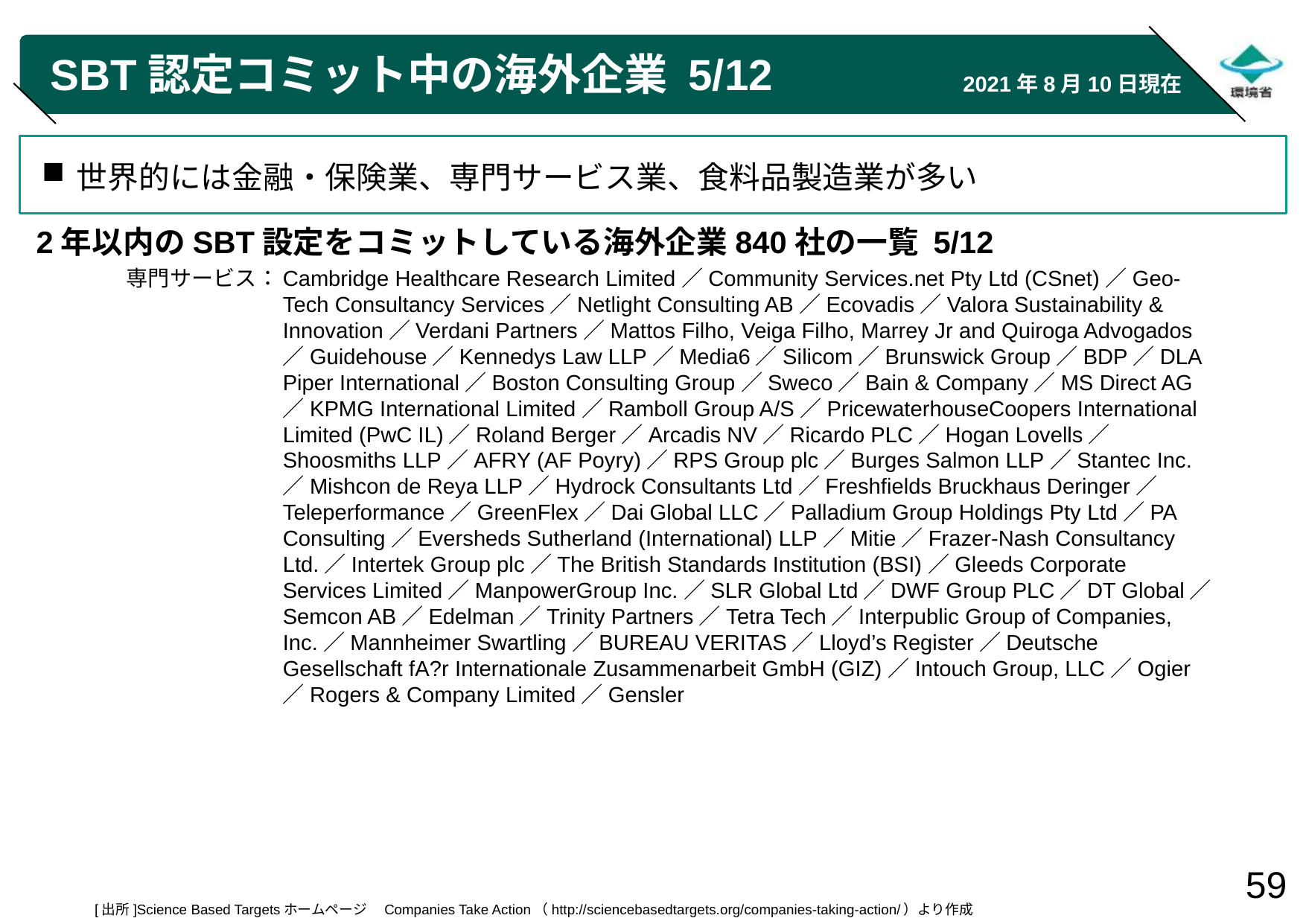

# SBT認定コミット中の海外企業 5/12
2021年8月10日現在
世界的には金融・保険業、専門サービス業、食料品製造業が多い
2年以内のSBT設定をコミットしている海外企業840社の一覧 5/12
専門サービス：

Cambridge Healthcare Research Limited／Community Services.net Pty Ltd (CSnet)／Geo-Tech Consultancy Services／Netlight Consulting AB／Ecovadis／Valora Sustainability & Innovation／Verdani Partners／Mattos Filho, Veiga Filho, Marrey Jr and Quiroga Advogados／Guidehouse／Kennedys Law LLP／Media6／Silicom／Brunswick Group／BDP／DLA Piper International／Boston Consulting Group／Sweco／Bain & Company／MS Direct AG／KPMG International Limited／Ramboll Group A/S／PricewaterhouseCoopers International Limited (PwC IL)／Roland Berger／Arcadis NV／Ricardo PLC／Hogan Lovells／Shoosmiths LLP／AFRY (AF Poyry)／RPS Group plc／Burges Salmon LLP／Stantec Inc.／Mishcon de Reya LLP／Hydrock Consultants Ltd／Freshfields Bruckhaus Deringer／Teleperformance／GreenFlex／Dai Global LLC／Palladium Group Holdings Pty Ltd／PA Consulting／Eversheds Sutherland (International) LLP／Mitie／Frazer-Nash Consultancy Ltd.／Intertek Group plc／The British Standards Institution (BSI)／Gleeds Corporate Services Limited／ManpowerGroup Inc.／SLR Global Ltd／DWF Group PLC／DT Global／Semcon AB／Edelman／Trinity Partners／Tetra Tech／Interpublic Group of Companies, Inc.／Mannheimer Swartling／BUREAU VERITAS／Lloyd’s Register／Deutsche Gesellschaft fA?r Internationale Zusammenarbeit GmbH (GIZ)／Intouch Group, LLC／Ogier／Rogers & Company Limited／Gensler
[出所]Science Based Targetsホームページ　Companies Take Action（http://sciencebasedtargets.org/companies-taking-action/）より作成